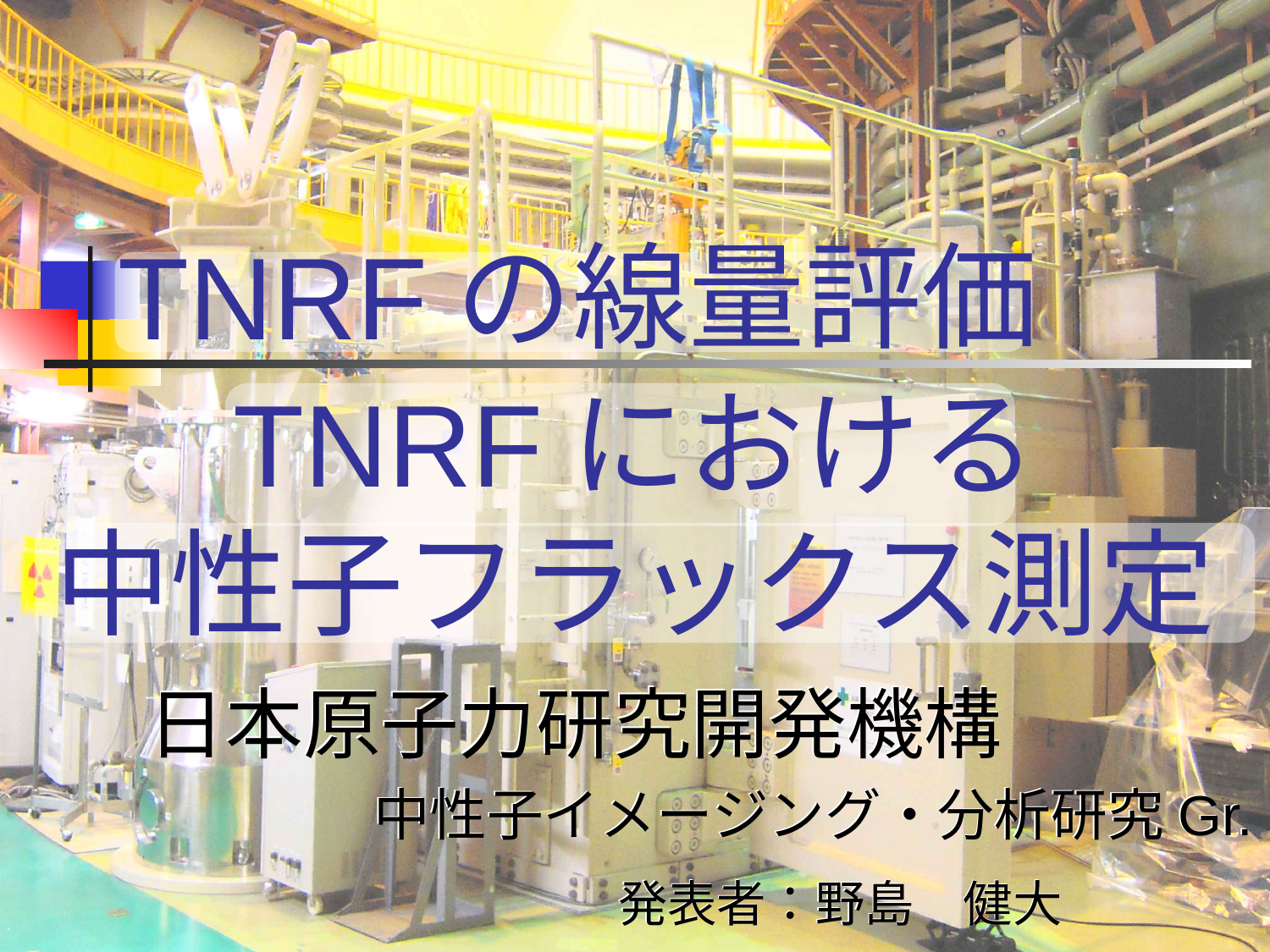

TNRFの線量評価

TNRFにおける
中性子フラックス測定

日本原子力研究開発機構
　　　　中性子イメージング・分析研究Gr.

日本原子力研究開発機構
　　　　中性子イメージング・分析研究Gr.

発表者：野島　健大
発表者：野島　健大